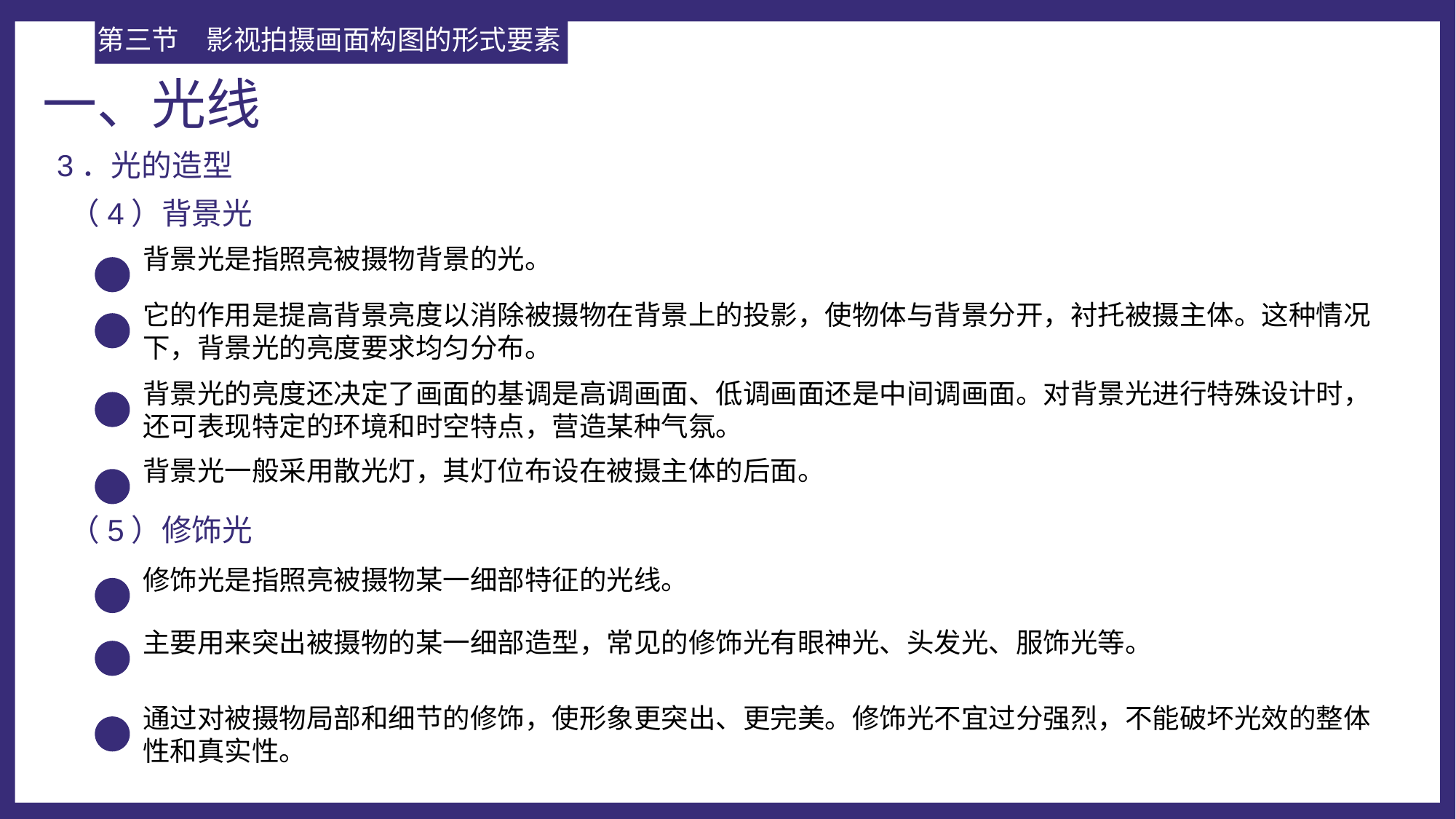

第三节	影视拍摄画面构图的形式要素
一、光线
3．光的造型
（4）背景光
背景光是指照亮被摄物背景的光。

它的作用是提高背景亮度以消除被摄物在背景上的投影，使物体与背景分开，衬托被摄主体。这种情况下，背景光的亮度要求均匀分布。

背景光的亮度还决定了画面的基调是高调画面、低调画面还是中间调画面。对背景光进行特殊设计时，还可表现特定的环境和时空特点，营造某种气氛。

背景光一般采用散光灯，其灯位布设在被摄主体的后面。

（5）修饰光
修饰光是指照亮被摄物某一细部特征的光线。

主要用来突出被摄物的某一细部造型，常见的修饰光有眼神光、头发光、服饰光等。

通过对被摄物局部和细节的修饰，使形象更突出、更完美。修饰光不宜过分强烈，不能破坏光效的整体性和真实性。